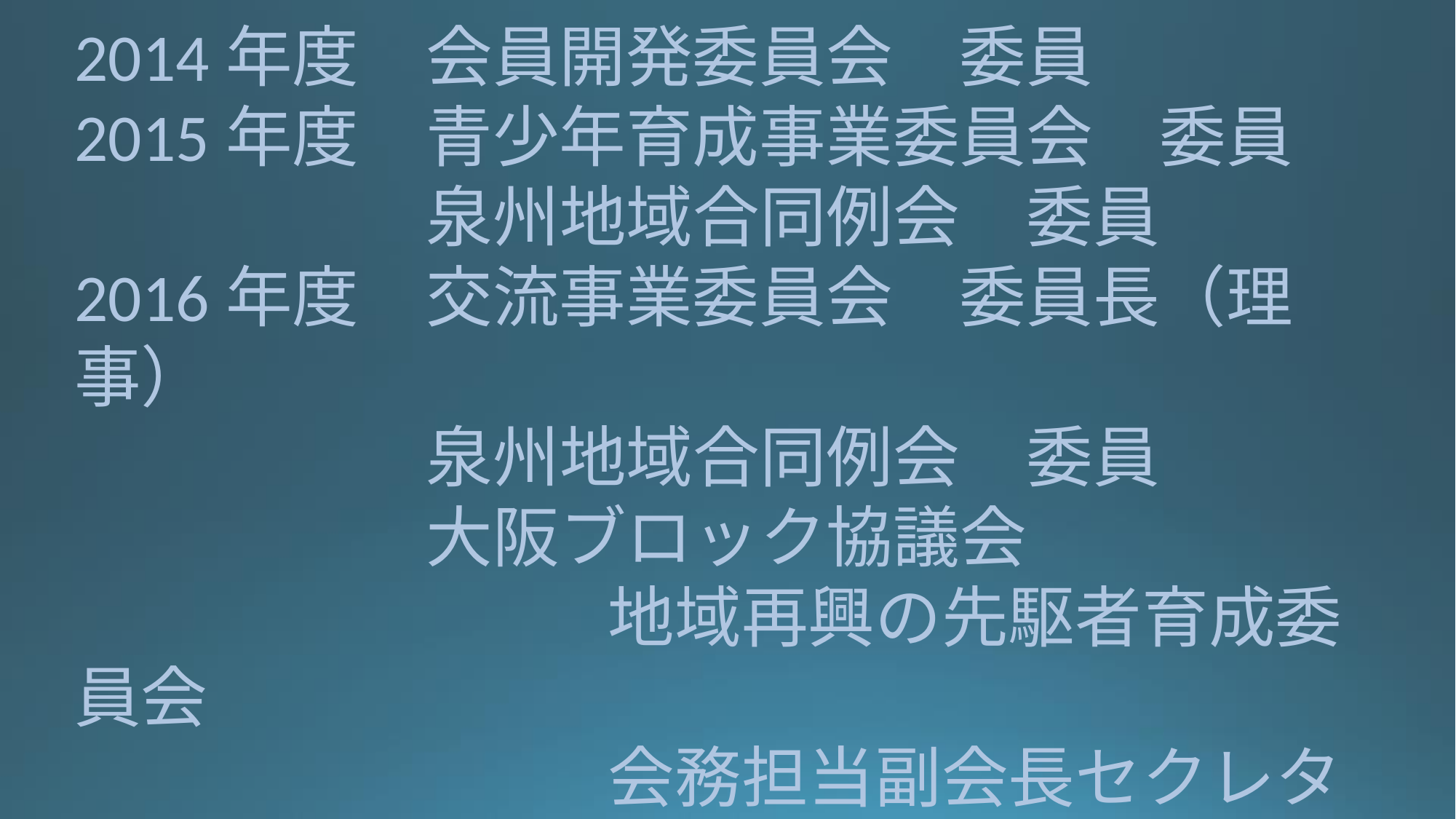

2014年度　会員開発委員会　委員
2015年度　青少年育成事業委員会　委員
		　　泉州地域合同例会　委員
2016年度　交流事業委員会　委員長（理事）
		　　泉州地域合同例会　委員
		　　大阪ブロック協議会
　　　　　　　　地域再興の先駆者育成委員会
　　　　　　　　会務担当副会長セクレタリー
　　		　　　日本の心醸成委員会　副委員長